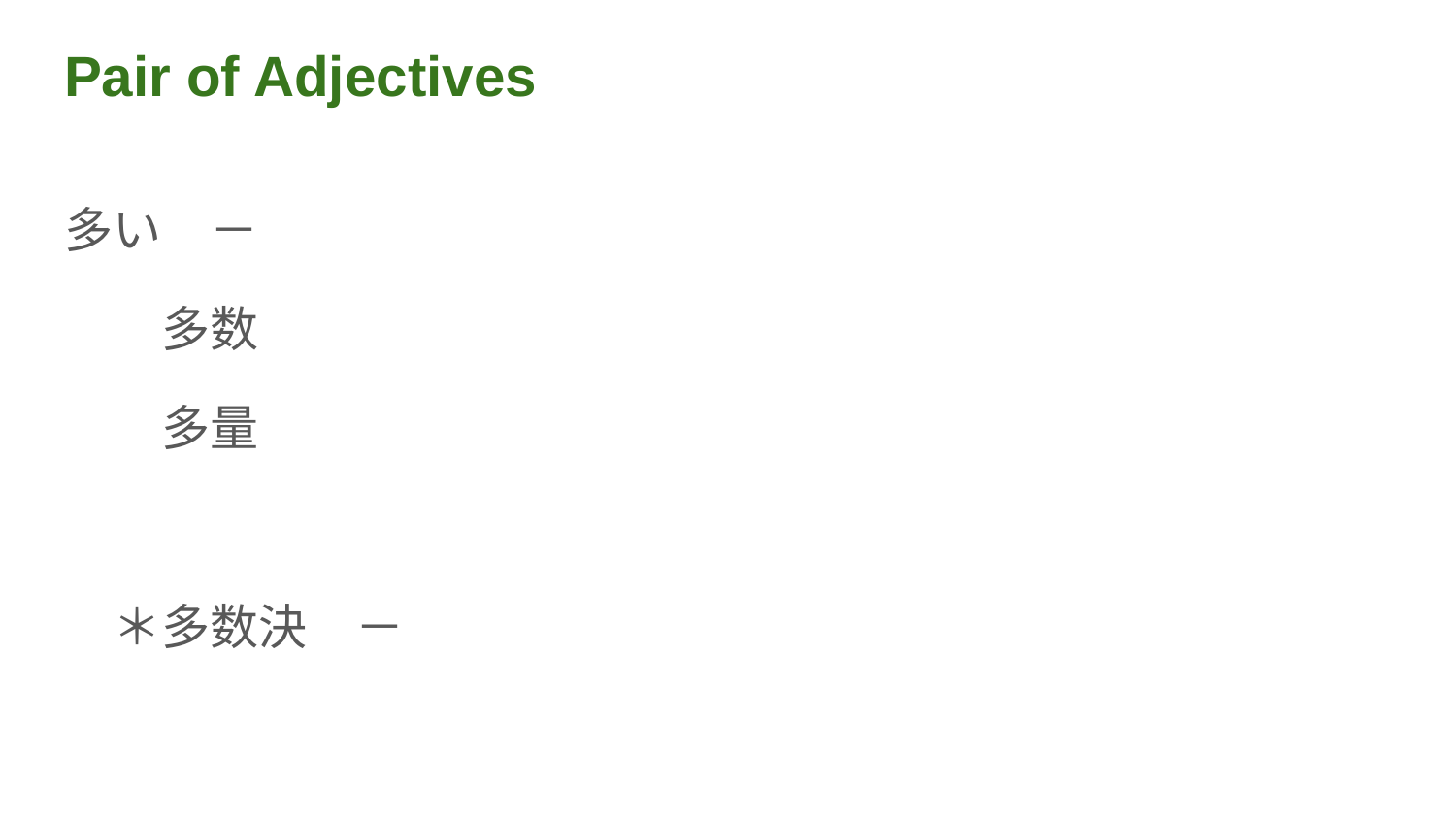

# Pair of Adjectives
多い　－
　　多数
　　多量

　＊多数決　－